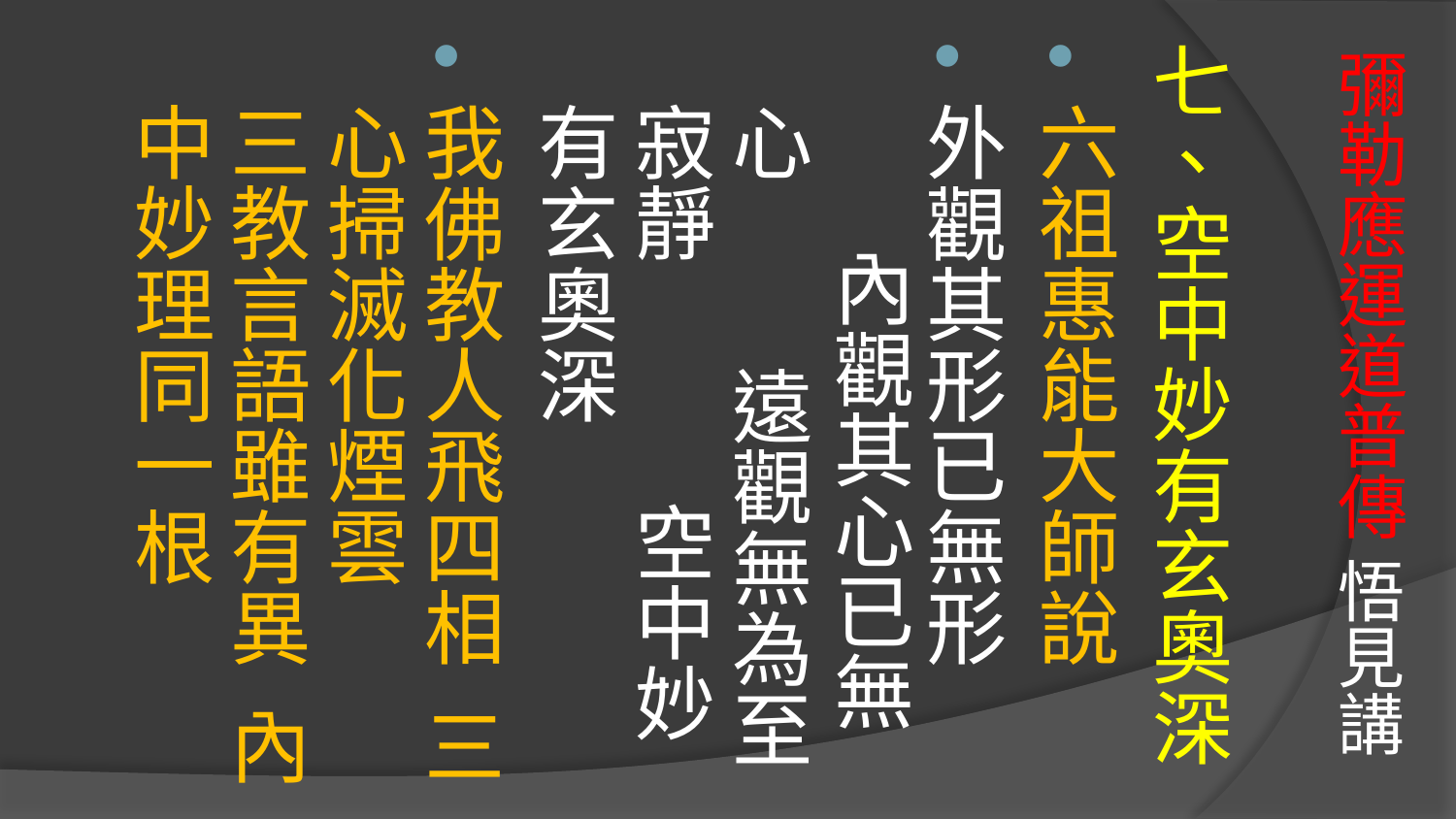

# 彌勒應運道普傳 悟見講
七、空中妙有玄奧深
六祖惠能大師說
外觀其形已無形               內觀其心已無心          遠觀無為至寂靜             空中妙有玄奧深
我佛教人飛四相  三心掃滅化煙雲 
三教言語雖有異  內中妙理同一根